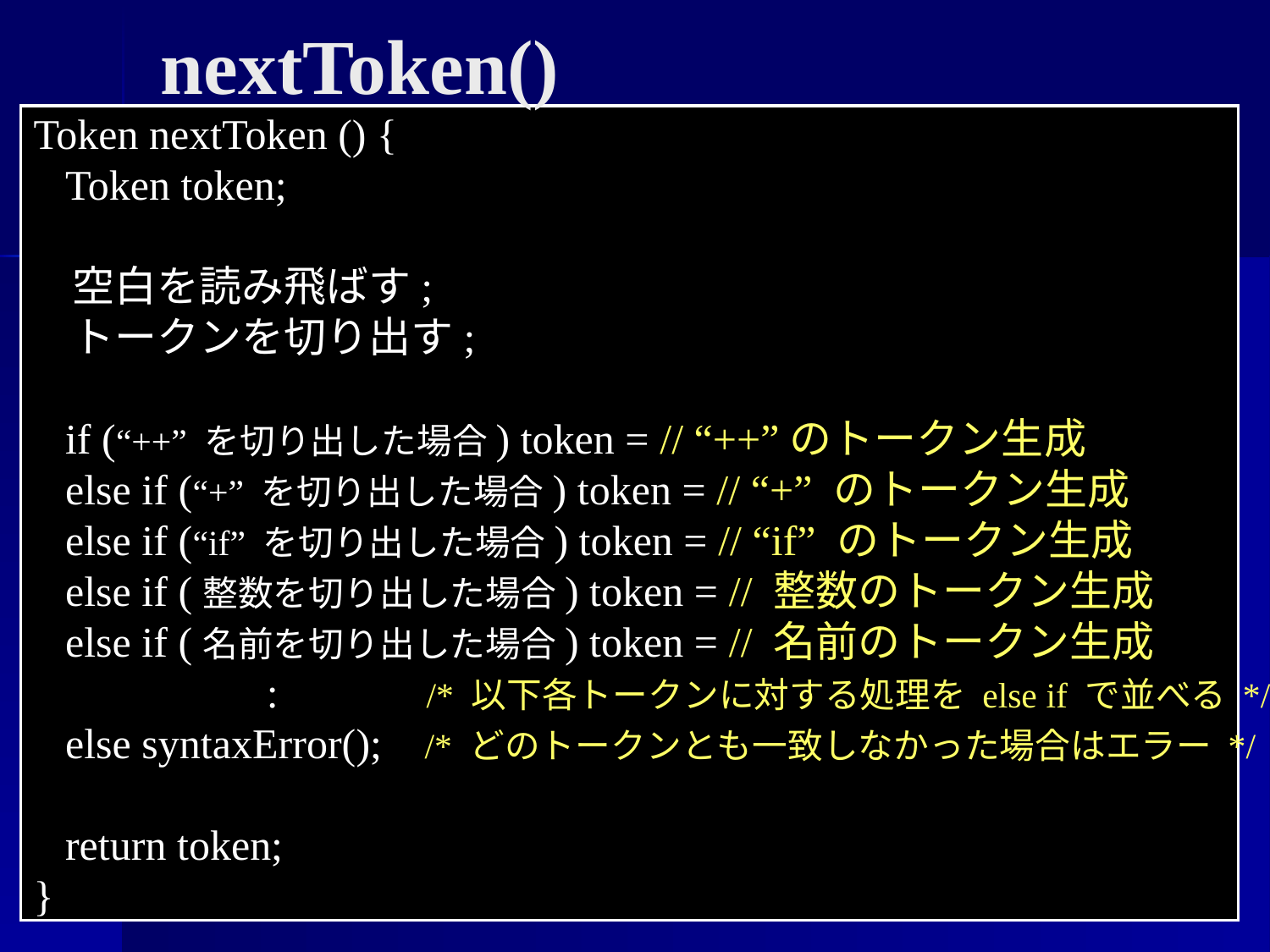

# nextToken()
Token nextToken () {
   Token token;

   空白を読み飛ばす;
   トークンを切り出す;

   if (“++” を切り出した場合) token = // “++”のトークン生成
   else if (“+” を切り出した場合) token = // “+” のトークン生成
   else if (“if” を切り出した場合) token = // “if” のトークン生成
   else if (整数を切り出した場合) token = // 整数のトークン生成
   else if (名前を切り出した場合) token = // 名前のトークン生成
                      :              /* 以下各トークンに対する処理を else if で並べる */
   else syntaxError();    /* どのトークンとも一致しなかった場合はエラー */

   return token;
}